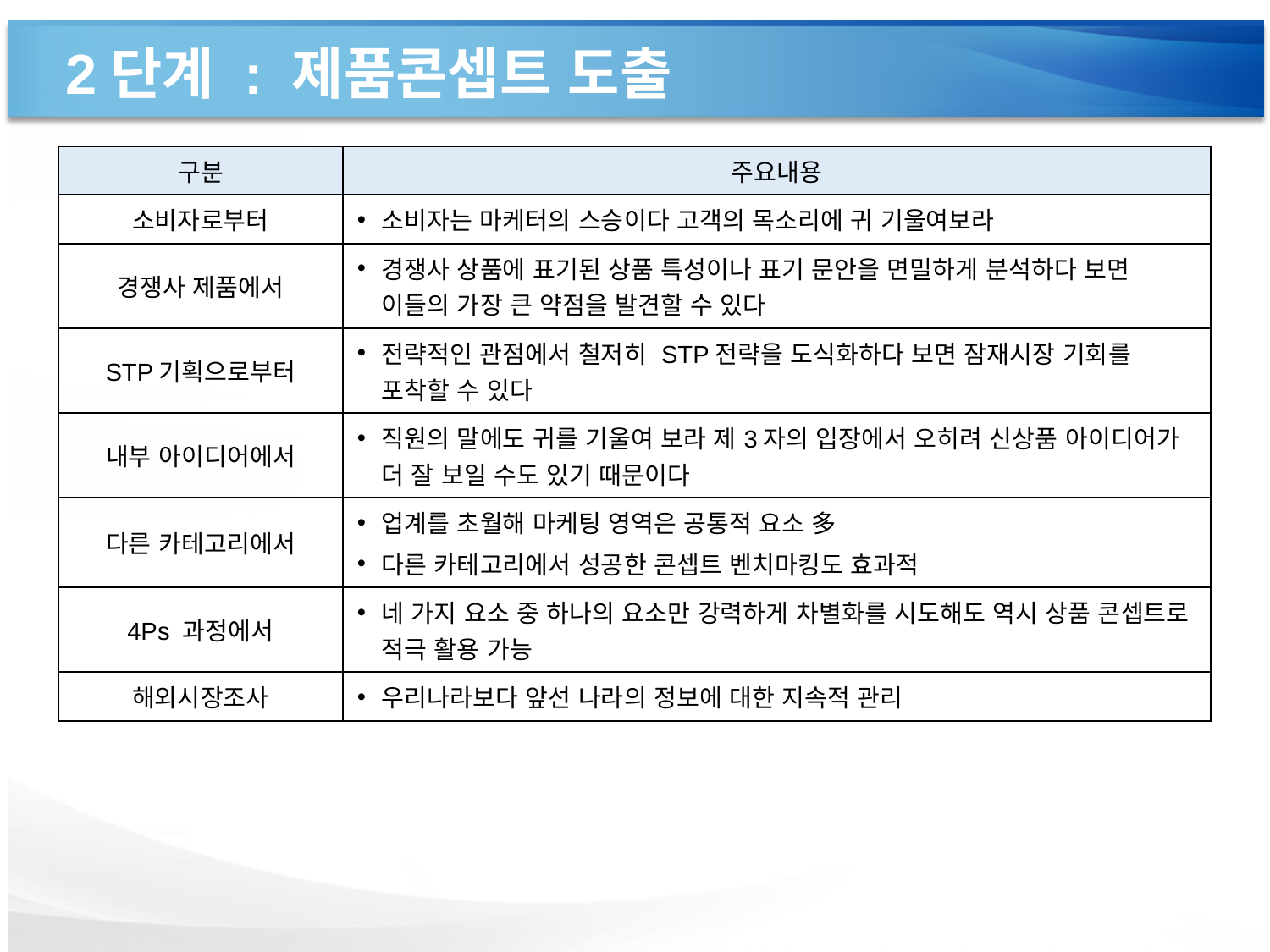

# 2단계 : 제품콘셉트 도출
| 구분 | 주요내용 |
| --- | --- |
| 소비자로부터 | 소비자는 마케터의 스승이다 고객의 목소리에 귀 기울여보라 |
| 경쟁사 제품에서 | 경쟁사 상품에 표기된 상품 특성이나 표기 문안을 면밀하게 분석하다 보면 이들의 가장 큰 약점을 발견할 수 있다 |
| STP기획으로부터 | 전략적인 관점에서 철저히 STP전략을 도식화하다 보면 잠재시장 기회를 포착할 수 있다 |
| 내부 아이디어에서 | 직원의 말에도 귀를 기울여 보라 제3자의 입장에서 오히려 신상품 아이디어가 더 잘 보일 수도 있기 때문이다 |
| 다른 카테고리에서 | 업계를 초월해 마케팅 영역은 공통적 요소 多 다른 카테고리에서 성공한 콘셉트 벤치마킹도 효과적 |
| 4Ps 과정에서 | 네 가지 요소 중 하나의 요소만 강력하게 차별화를 시도해도 역시 상품 콘셉트로 적극 활용 가능 |
| 해외시장조사 | 우리나라보다 앞선 나라의 정보에 대한 지속적 관리 |